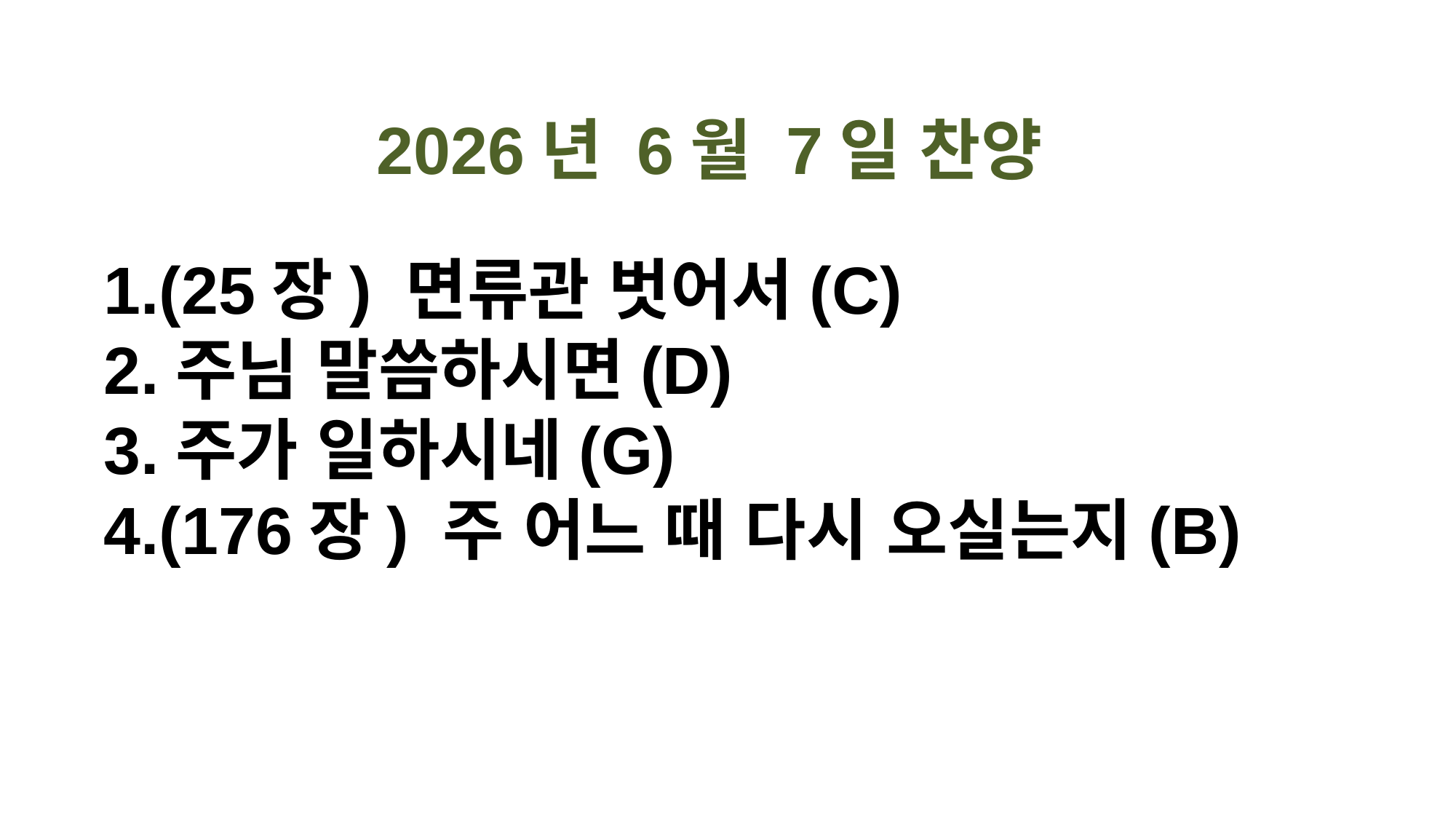

2026년 6월 7일 찬양
1.(25장) 면류관 벗어서(C)
2.주님 말씀하시면(D)
3.주가 일하시네(G)
4.(176장) 주 어느 때 다시 오실는지(B)